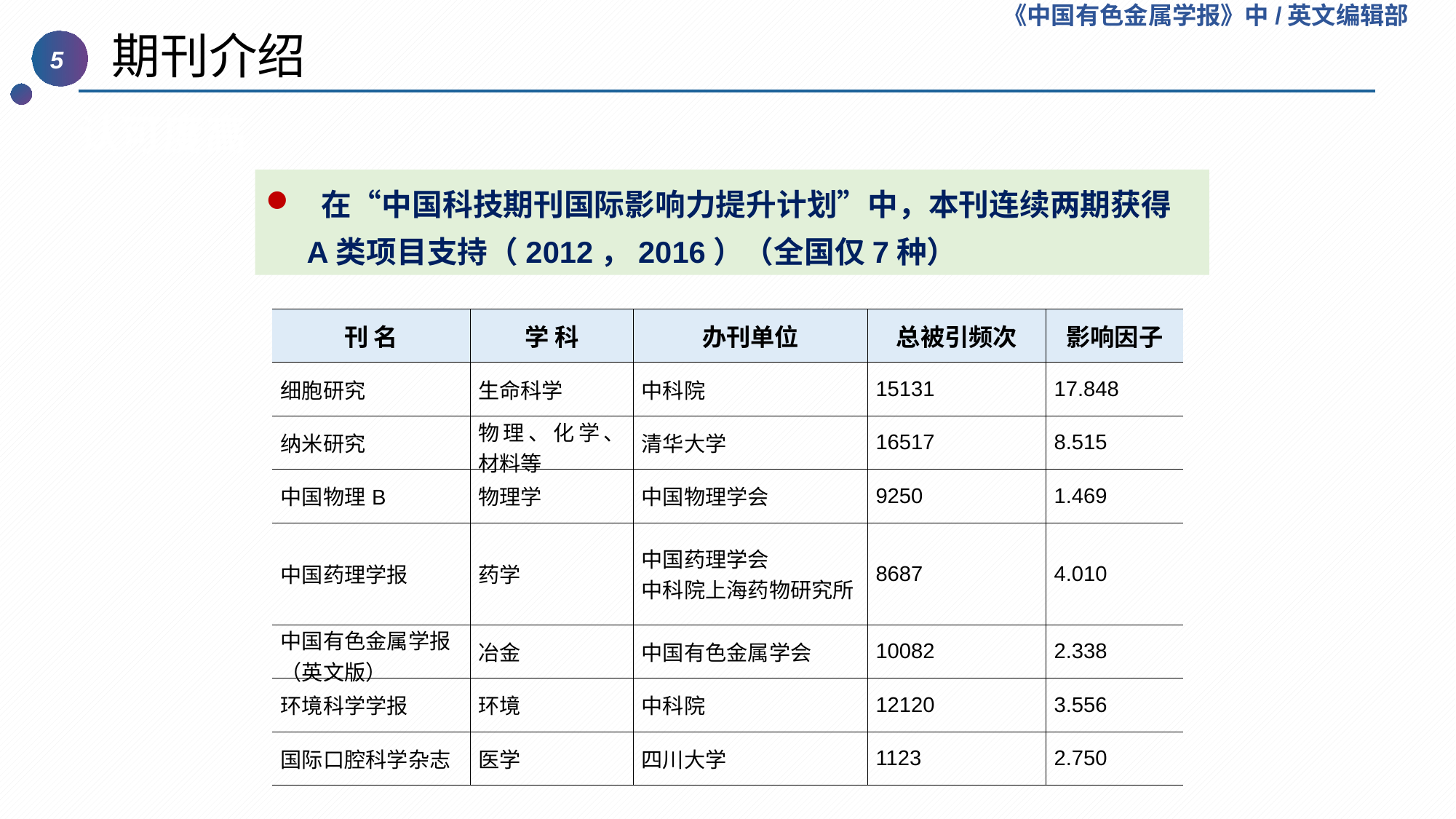

《中国有色金属学报》中/英文编辑部

      期刊介绍

5

认可度高
 在“中国科技期刊国际影响力提升计划”中，本刊连续两期获得A类项目支持（2012，2016）（全国仅7种）
| 刊 名 | 学 科 | 办刊单位 | 总被引频次 | 影响因子 |
| --- | --- | --- | --- | --- |
| 细胞研究 | 生命科学 | 中科院 | 15131 | 17.848 |
| 纳米研究 | 物理、化学、材料等 | 清华大学 | 16517 | 8.515 |
| 中国物理B | 物理学 | 中国物理学会 | 9250 | 1.469 |
| 中国药理学报 | 药学 | 中国药理学会 中科院上海药物研究所 | 8687 | 4.010 |
| 中国有色金属学报 （英文版） | 冶金 | 中国有色金属学会 | 10082 | 2.338 |
| 环境科学学报 | 环境 | 中科院 | 12120 | 3.556 |
| 国际口腔科学杂志 | 医学 | 四川大学 | 1123 | 2.750 |